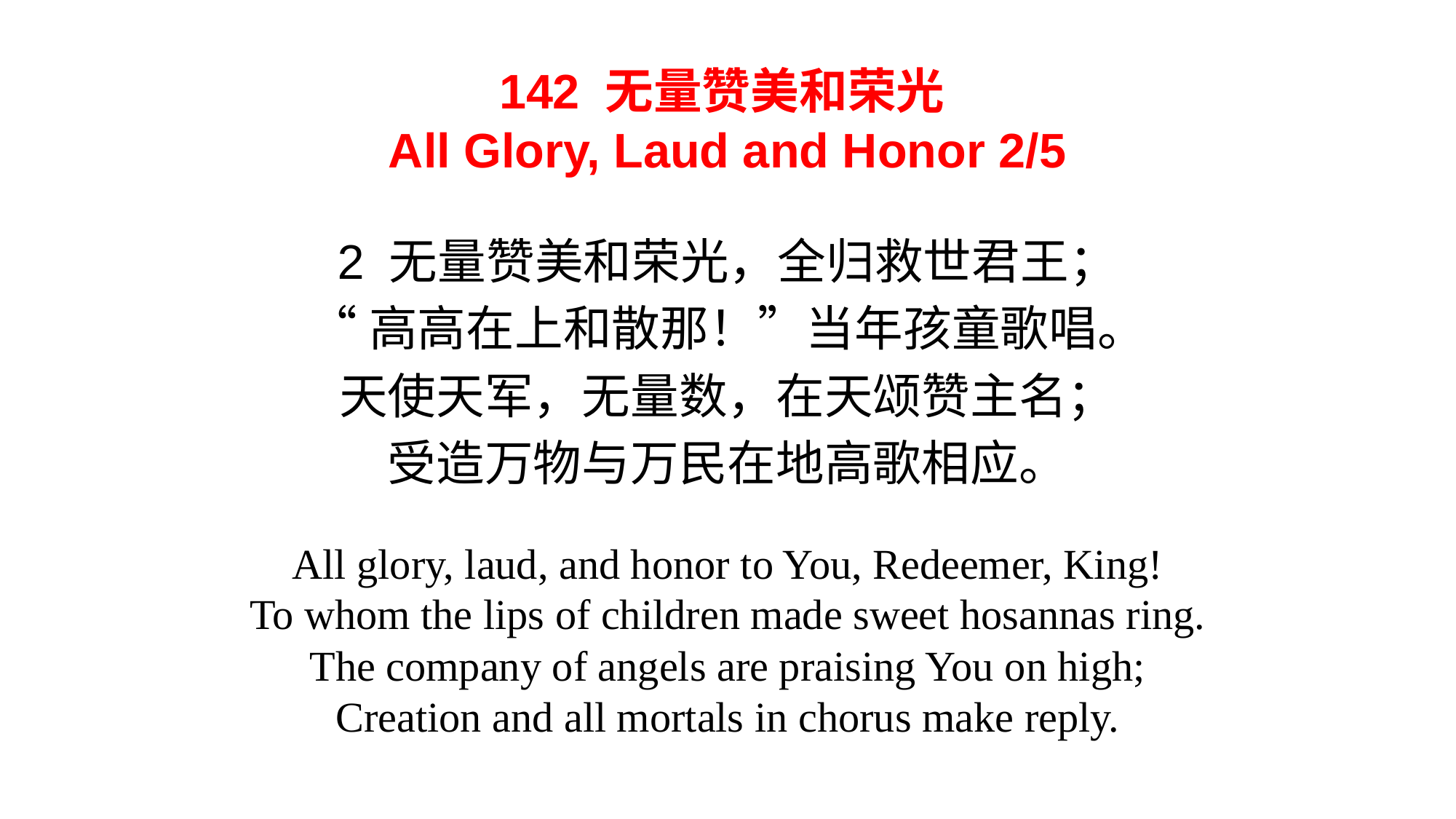

142 无量赞美和荣光
All Glory, Laud and Honor 2/5
2 无量赞美和荣光，全归救世君王；
“高高在上和散那！”当年孩童歌唱。
天使天军，无量数，在天颂赞主名；
受造万物与万民在地高歌相应。

All glory, laud, and honor to You, Redeemer, King!
To whom the lips of children made sweet hosannas ring.
The company of angels are praising You on high;
Creation and all mortals in chorus make reply.